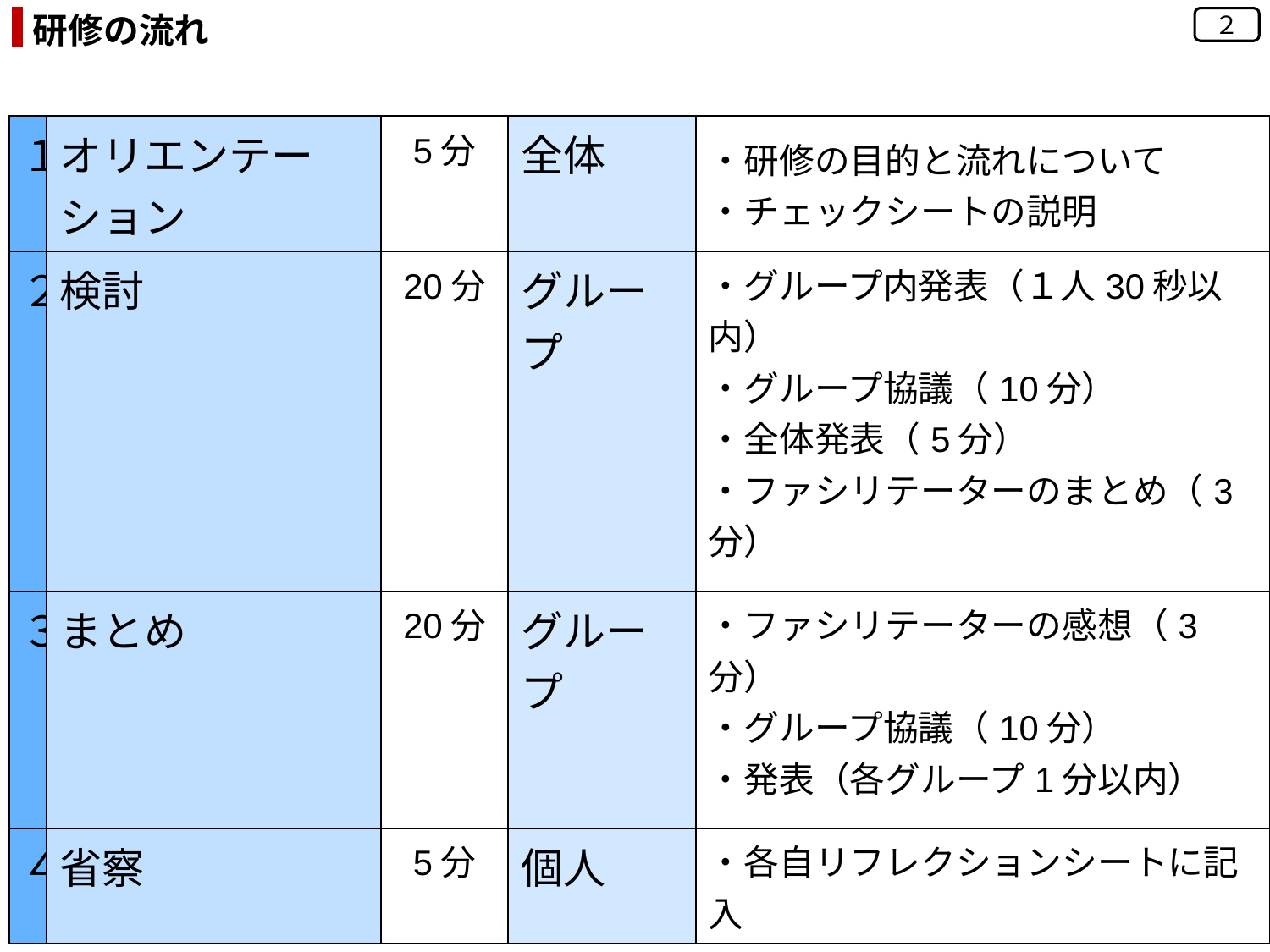

研修の流れ

２
| １ | オリエンテーション | 5分 | 全体 | ・研修の目的と流れについて ・チェックシートの説明 |
| --- | --- | --- | --- | --- |
| ２ | 検討 | 20分 | グループ | ・グループ内発表（１人30秒以内） ・グループ協議（10分） ・全体発表（5分） ・ファシリテーターのまとめ（3分） |
| ３ | まとめ | 20分 | グループ | ・ファシリテーターの感想（3分） ・グループ協議（10分） ・発表（各グループ1分以内） |
| ４ | 省察 | 5分 | 個人 | ・各自リフレクションシートに記入 |